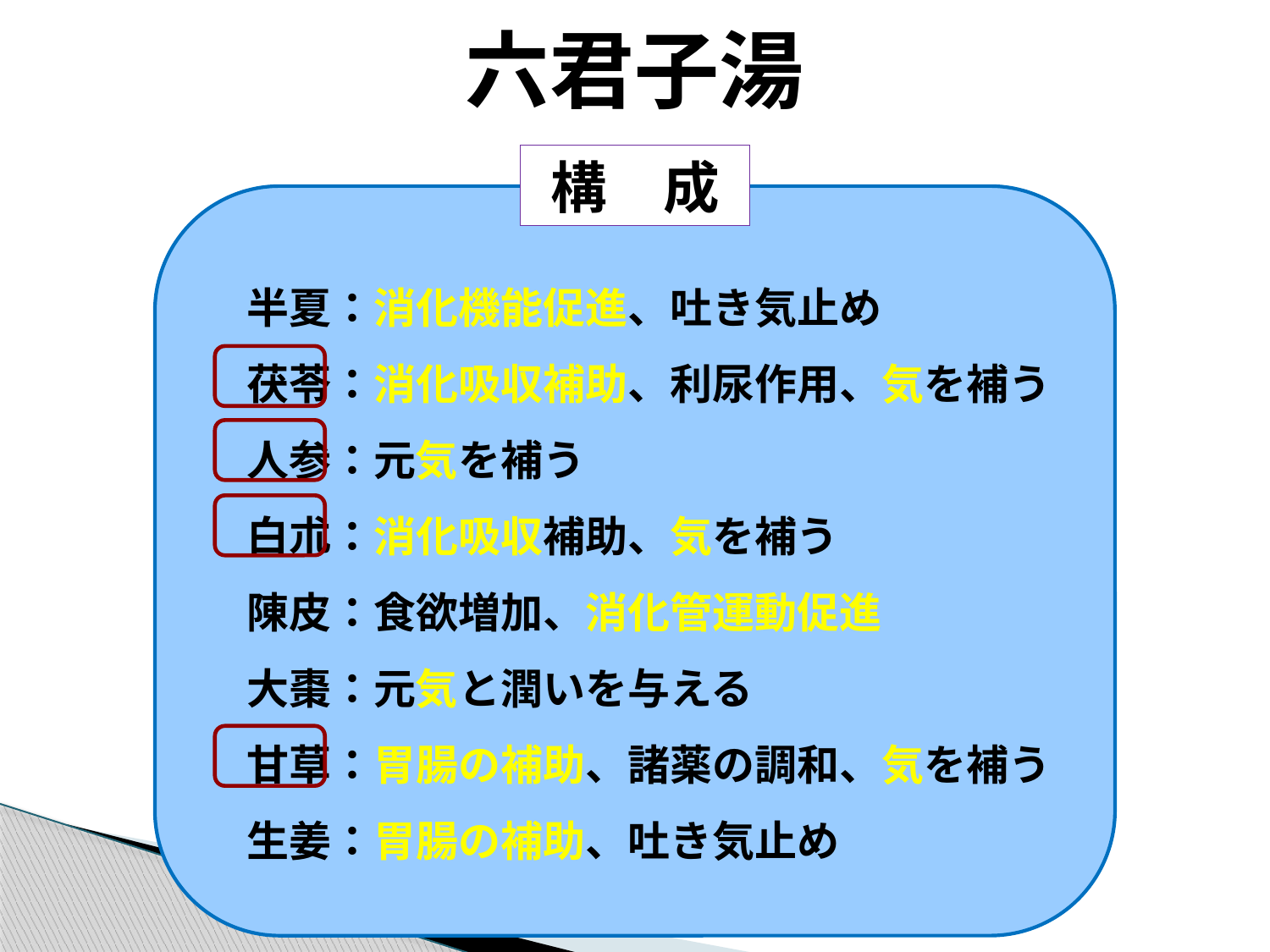

# 六君子湯
構　成
　半夏：消化機能促進、吐き気止め
　茯苓：消化吸収補助、利尿作用、気を補う
　人参：元気を補う
　白朮：消化吸収補助、気を補う
　陳皮：食欲増加、消化管運動促進
　大棗：元気と潤いを与える
　甘草：胃腸の補助、諸薬の調和、気を補う
　生姜：胃腸の補助、吐き気止め